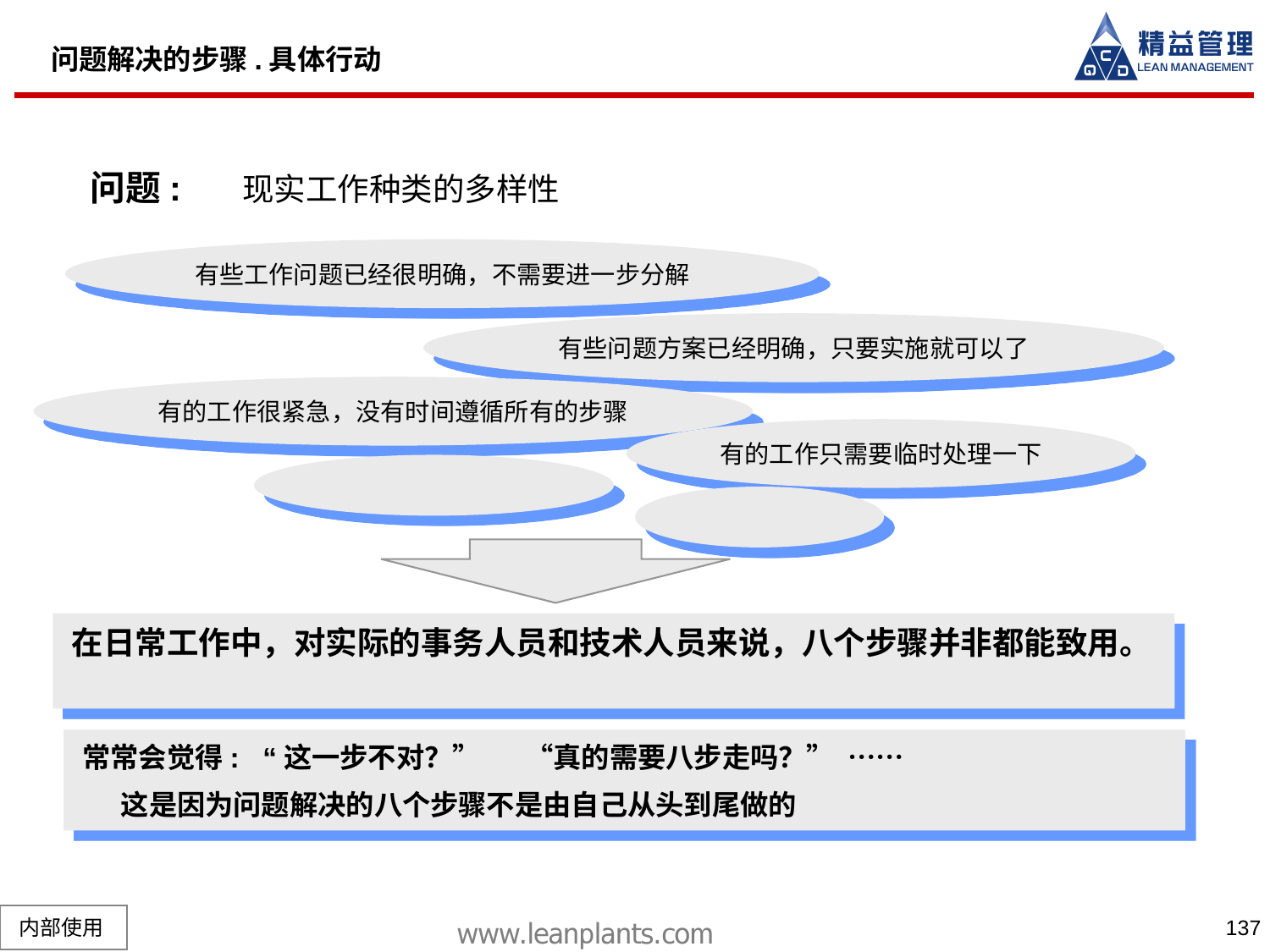

问题解决的步骤.具体行动
问题:      现实工作种类的多样性
有些工作问题已经很明确，不需要进一步分解
有些问题方案已经明确，只要实施就可以了
有的工作很紧急，没有时间遵循所有的步骤
有的工作只需要临时处理一下

在日常工作中，对实际的事务人员和技术人员来说，八个步骤并非都能致用。
常常会觉得:   “这一步不对？”       “真的需要八步走吗？”  ……
     这是因为问题解决的八个步骤不是由自己从头到尾做的

内部使用